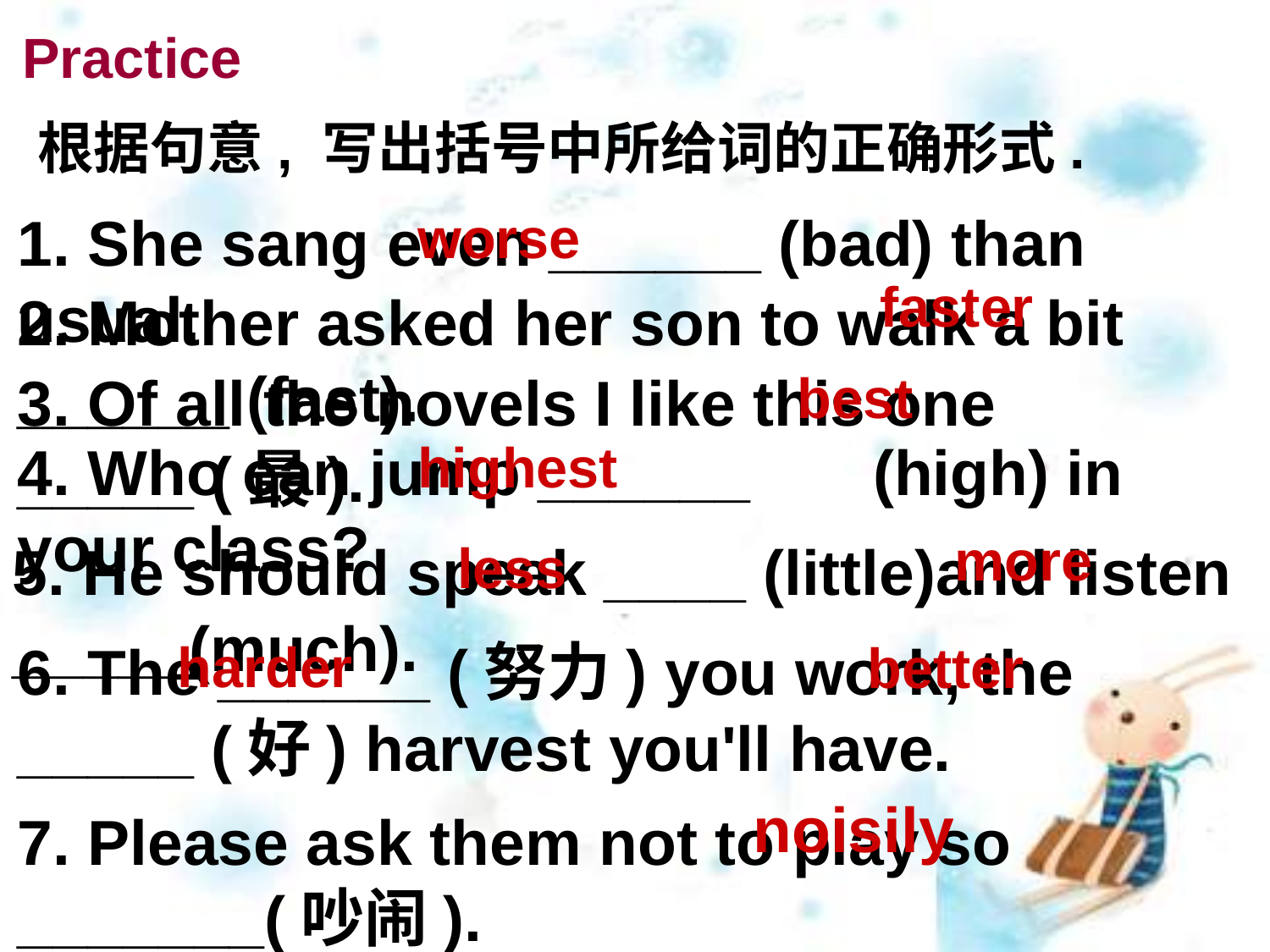

Practice
根据句意, 写出括号中所给词的正确形式.
1. She sang even ______ (bad) than usual.
worse
faster
2. Mother asked her son to walk a bit ______ (fast).
3. Of all the novels I like this one _____ (最).
best
highest
4. Who can jump ______       (high) in your class?
more
5. He should speak ____ (little)and listen _____(much).
less
harder
better
6. The ______ (努力) you work, the _____ (好) harvest you'll have.
noisily
7. Please ask them not to play so _______(吵闹).